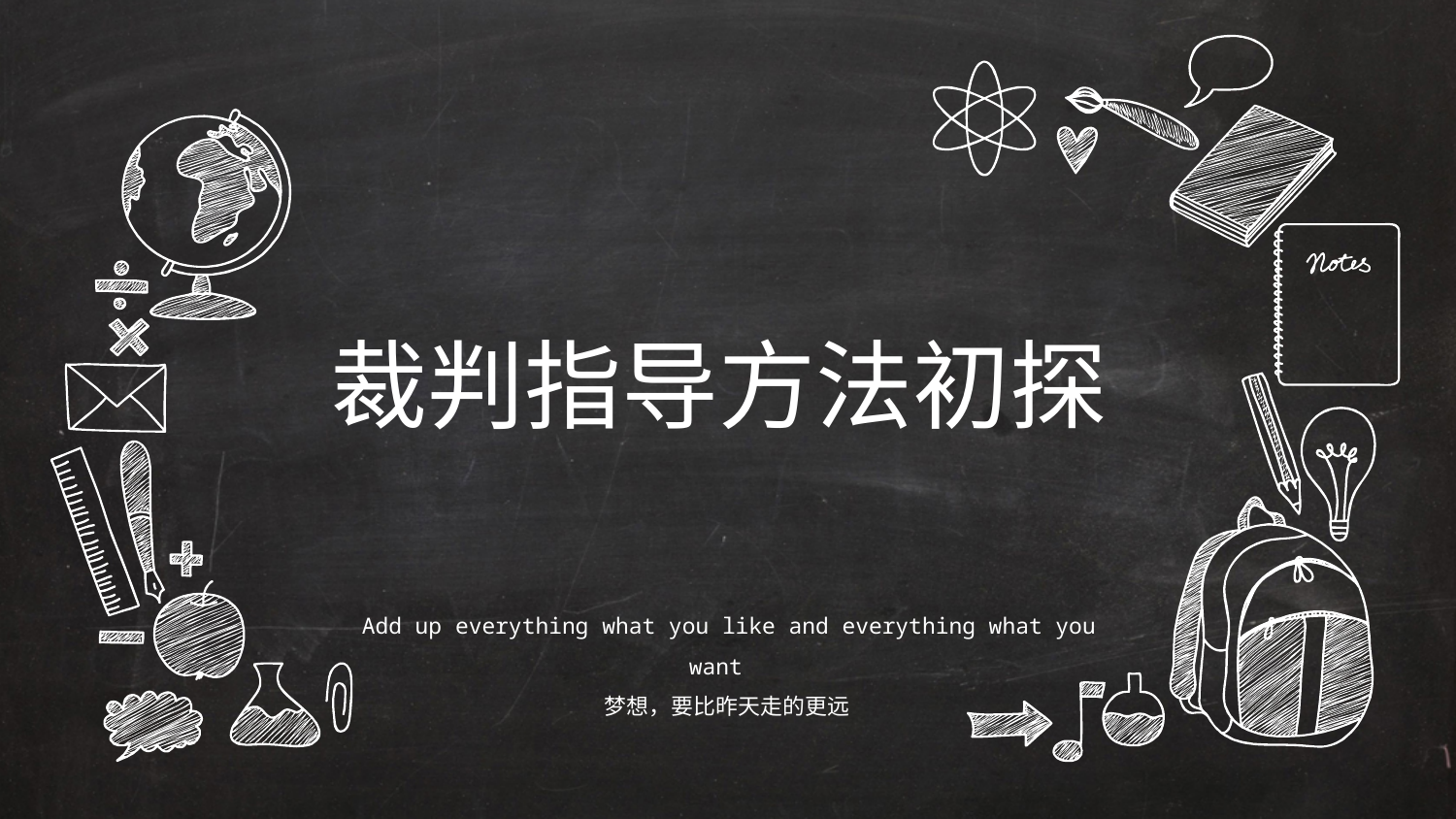

裁判指导方法初探

 Add up everything what you like and everything what you want
 梦想，要比昨天走的更远